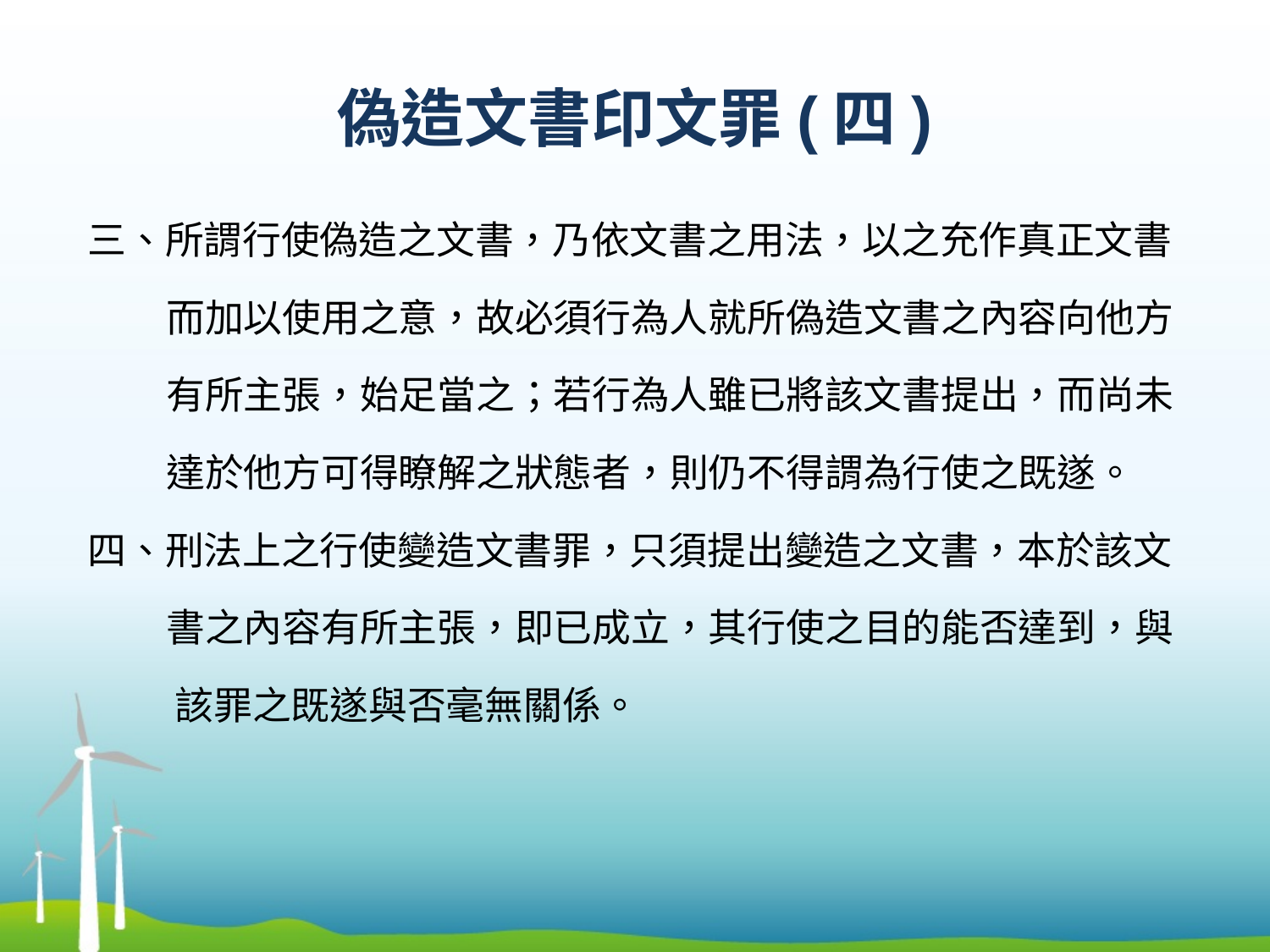

# 偽造文書印文罪(四)
三、所謂行使偽造之文書，乃依文書之用法，以之充作真正文書
        而加以使用之意，故必須行為人就所偽造文書之內容向他方
        有所主張，始足當之；若行為人雖已將該文書提出，而尚未
        達於他方可得瞭解之狀態者，則仍不得謂為行使之既遂。
四、刑法上之行使變造文書罪，只須提出變造之文書，本於該文
        書之內容有所主張，即已成立，其行使之目的能否達到，與
         該罪之既遂與否毫無關係。